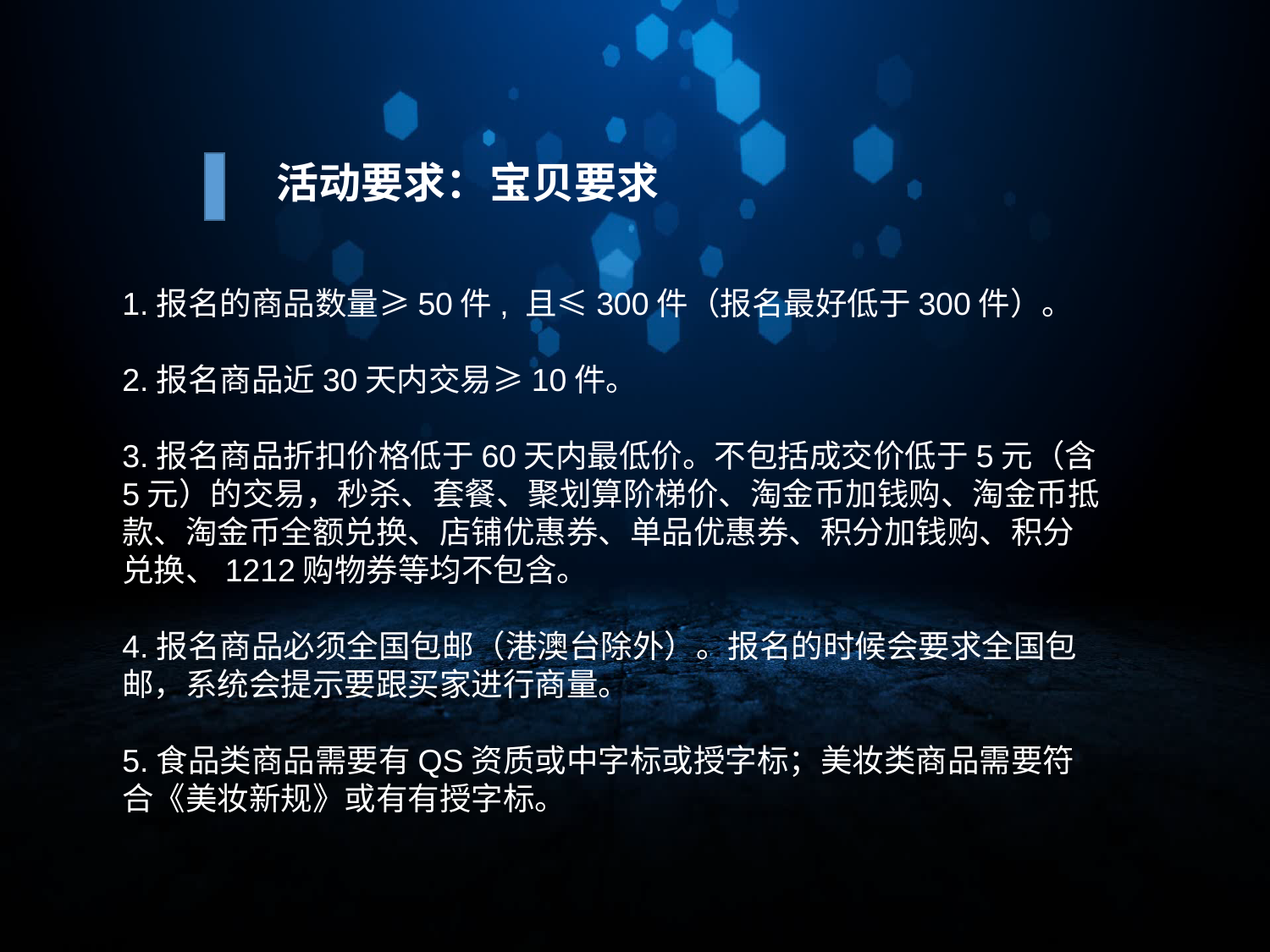

宝贝要求
活动要求：

1.报名的商品数量≥50件, 且≤300件（报名最好低于300件）。

2.报名商品近30天内交易≥10件。

3.报名商品折扣价格低于60天内最低价。不包括成交价低于5元（含5元）的交易，秒杀、套餐、聚划算阶梯价、淘金币加钱购、淘金币抵款、淘金币全额兑换、店铺优惠券、单品优惠券、积分加钱购、积分兑换、1212购物券等均不包含。

4.报名商品必须全国包邮（港澳台除外）。报名的时候会要求全国包邮，系统会提示要跟买家进行商量。

5.食品类商品需要有QS资质或中字标或授字标；美妆类商品需要符合《美妆新规》或有有授字标。